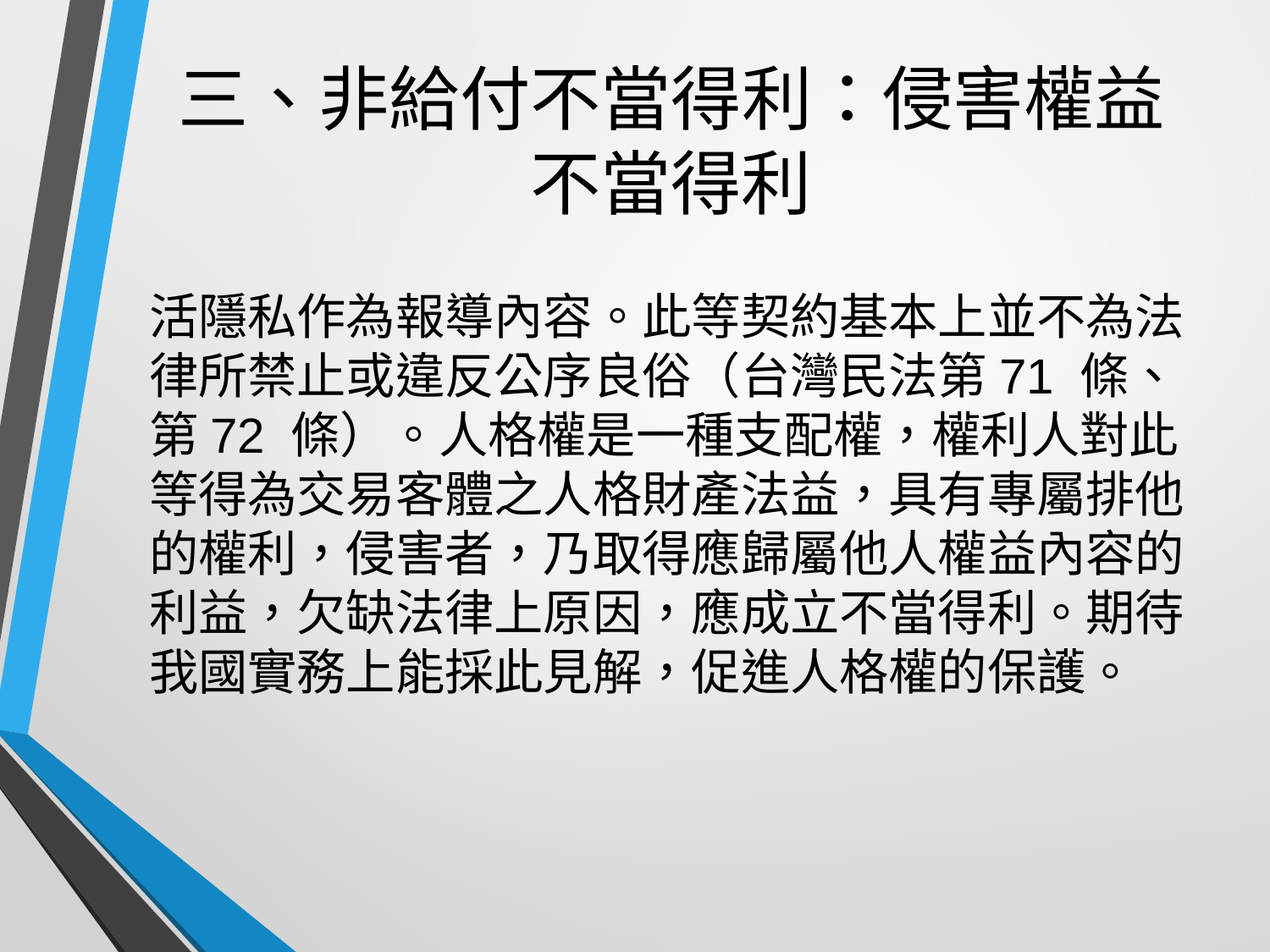

# 三、非給付不當得利：侵害權益不當得利
活隱私作為報導內容。此等契約基本上並不為法律所禁止或違反公序良俗（台灣民法第71 條、第72 條）。人格權是一種支配權，權利人對此等得為交易客體之人格財產法益，具有專屬排他的權利，侵害者，乃取得應歸屬他人權益內容的利益，欠缺法律上原因，應成立不當得利。期待我國實務上能採此見解，促進人格權的保護。